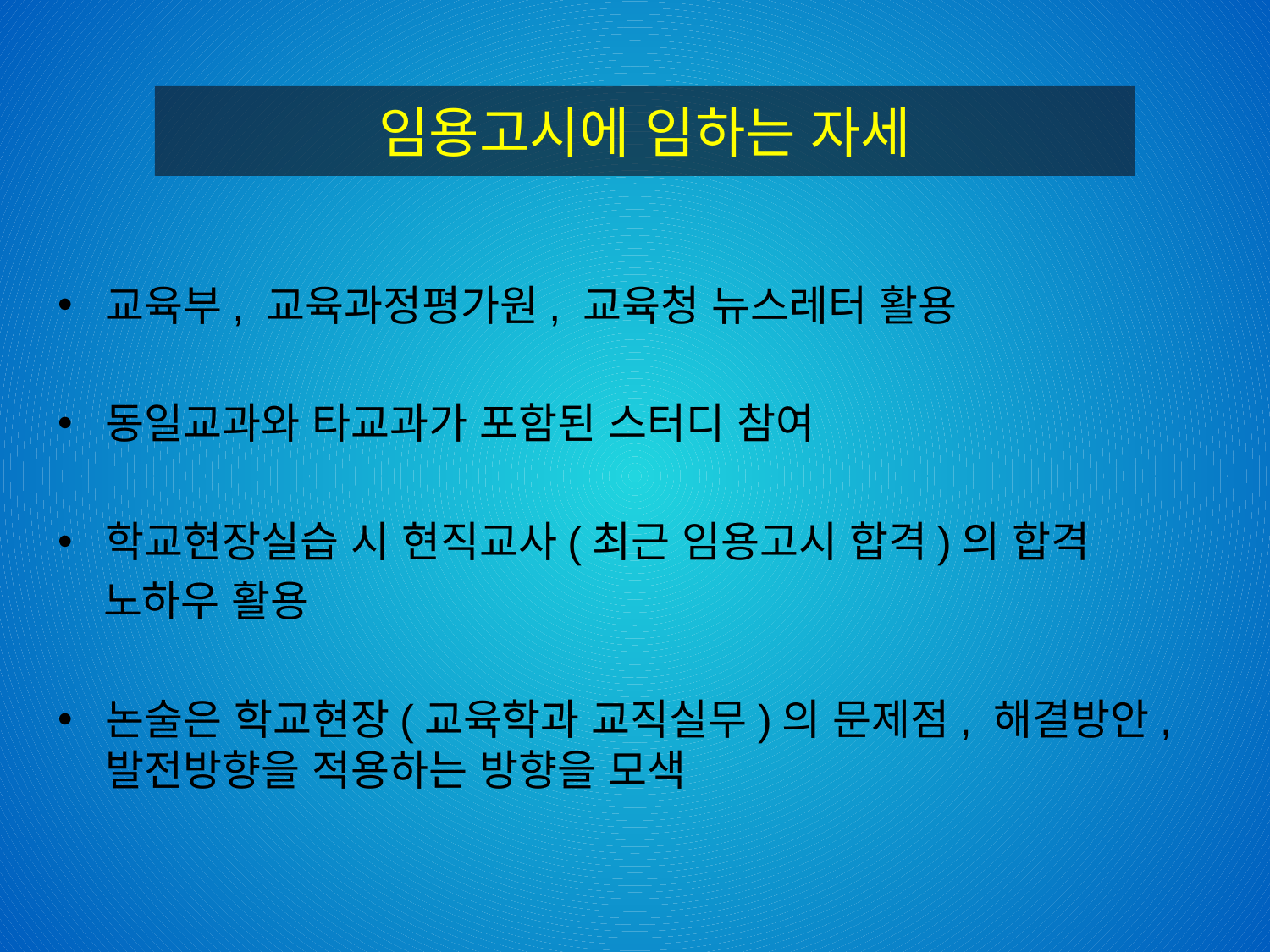

임용고시에 임하는 자세
교육부, 교육과정평가원, 교육청 뉴스레터 활용

동일교과와 타교과가 포함된 스터디 참여

학교현장실습 시 현직교사(최근 임용고시 합격)의 합격
   노하우 활용

논술은 학교현장(교육학과 교직실무)의 문제점, 해결방안,발전방향을 적용하는 방향을 모색